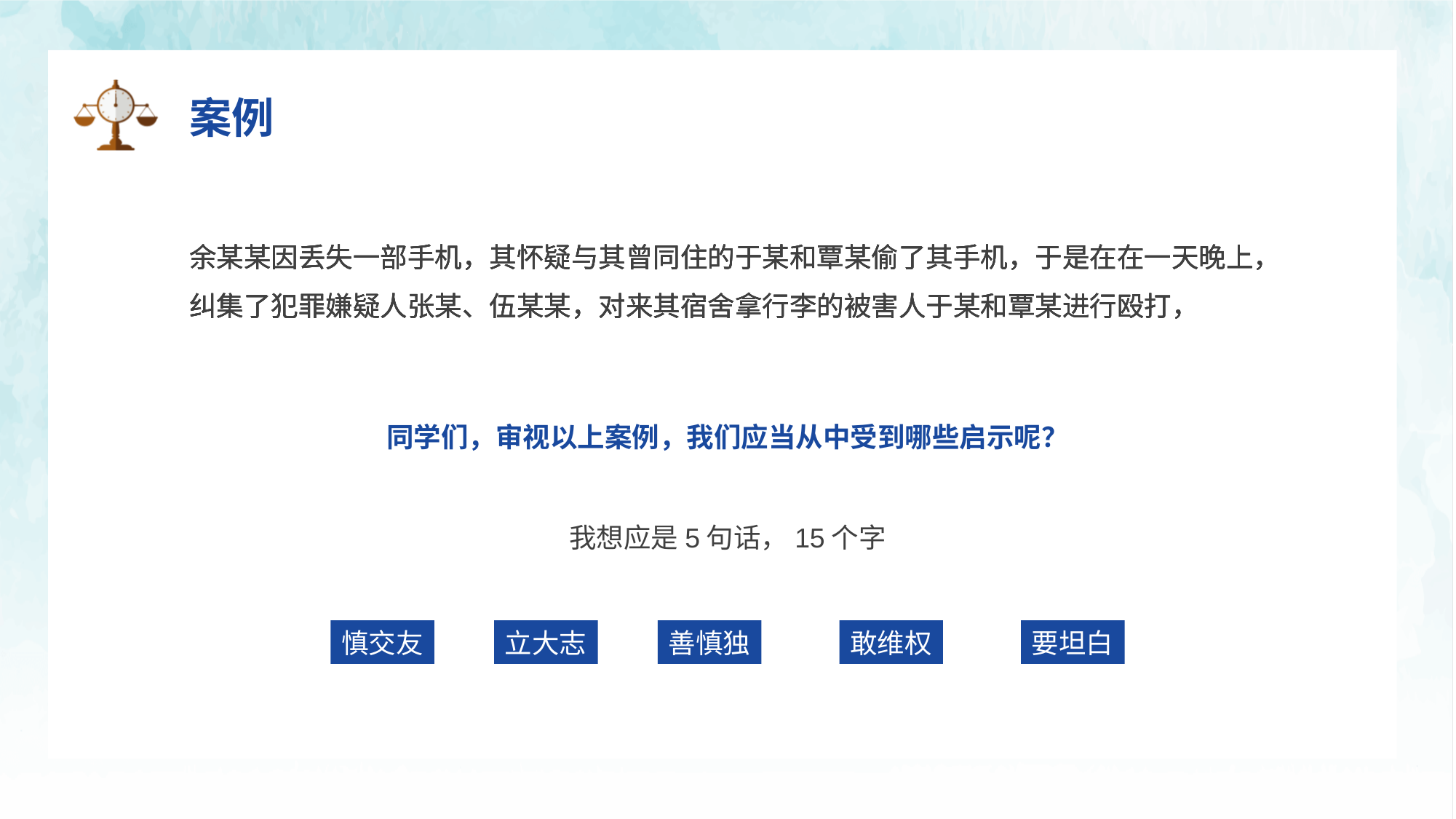

案例
余某某因丢失一部手机，其怀疑与其曾同住的于某和覃某偷了其手机，于是在在一天晚上，纠集了犯罪嫌疑人张某、伍某某，对来其宿舍拿行李的被害人于某和覃某进行殴打，
余某某因丢失一部手机，其怀疑与其曾同住的于某和覃某偷了其手机，于是在在一天晚上，纠集了犯罪嫌疑人张某、伍某某，对来其宿舍拿行李的被害人于某和覃某进行殴打，
余某某因丢失一部手机，其怀疑与其曾同住的于某和覃某偷了其手机，于是在在一天晚上，纠集了犯罪嫌疑人张某、伍某某，对来其宿舍拿行李的被害人于某和覃某进行殴打，
余某某因丢失一部手机，其怀疑与其曾同住的于某和覃某偷了其手机，于是在在一天晚上，纠集了犯罪嫌疑人张某、伍某某，对来其宿舍拿行李的被害人于某和覃某进行殴打，
同学们，审视以上案例，我们应当从中受到哪些启示呢？
我想应是5句话，15个字
慎交友
立大志
善慎独
敢维权
要坦白